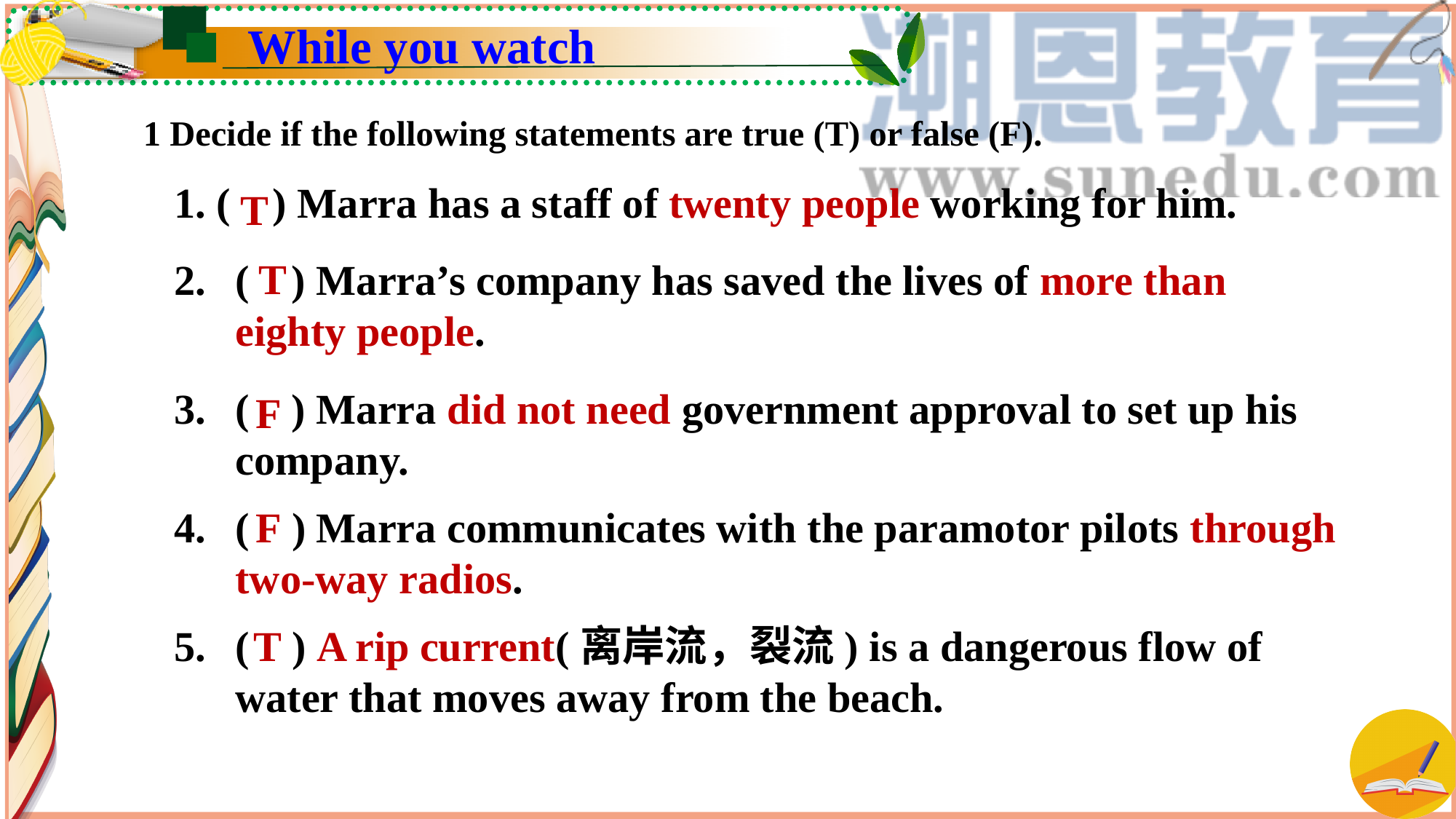

While you watch

1 Decide if the following statements are true (T) or false (F).

1. (    ) Marra has a staff of twenty people working for him.
T
T
(    ) Marra’s company has saved the lives of more than eighty people.
(    ) Marra did not need government approval to set up his company.
F
(    ) Marra communicates with the paramotor pilots through two-way radios.
F
(    ) A rip current(离岸流，裂流) is a dangerous flow of water that moves away from the beach.
T